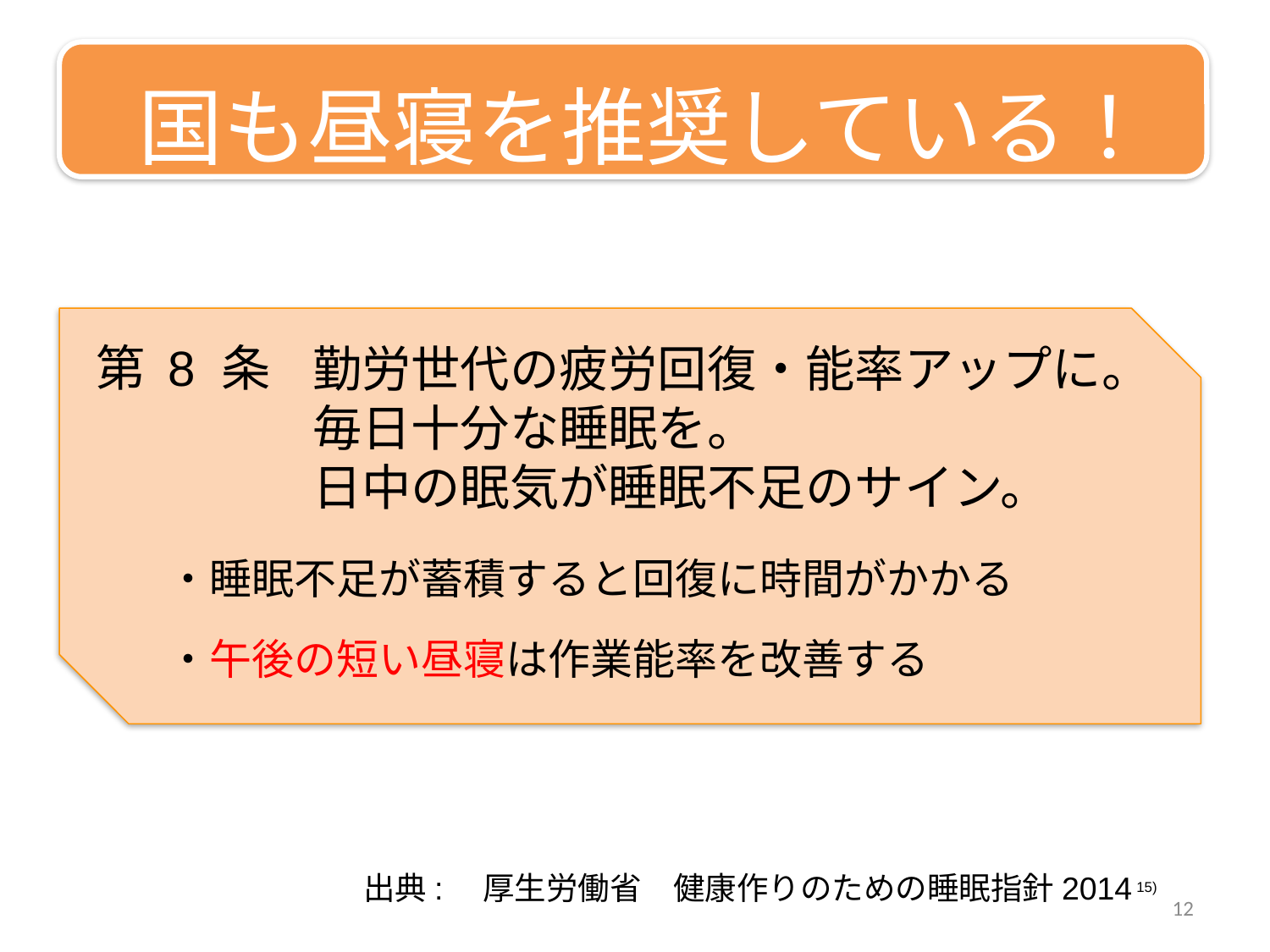

国も昼寝を推奨している！

第 8 条
勤労世代の疲労回復・能率アップに。
毎日十分な睡眠を。
日中の眠気が睡眠不足のサイン。

・睡眠不足が蓄積すると回復に時間がかかる

・午後の短い昼寝は作業能率を改善する
出典:　厚生労働省　健康作りのための睡眠指針2014 15)
12